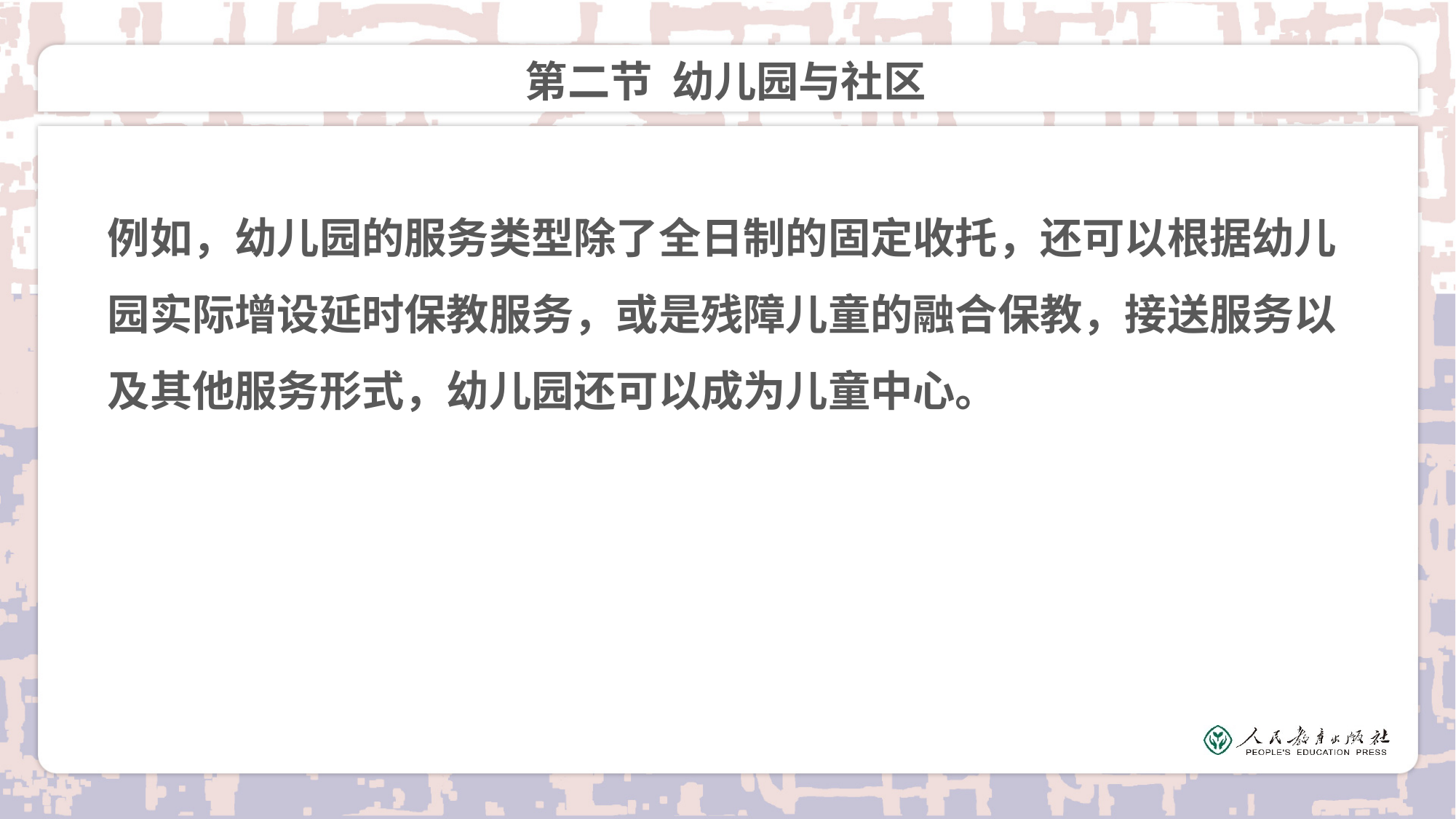

# 第二节  幼儿园与社区
例如，幼儿园的服务类型除了全日制的固定收托，还可以根据幼儿园实际增设延时保教服务，或是残障儿童的融合保教，接送服务以及其他服务形式，幼儿园还可以成为儿童中心。